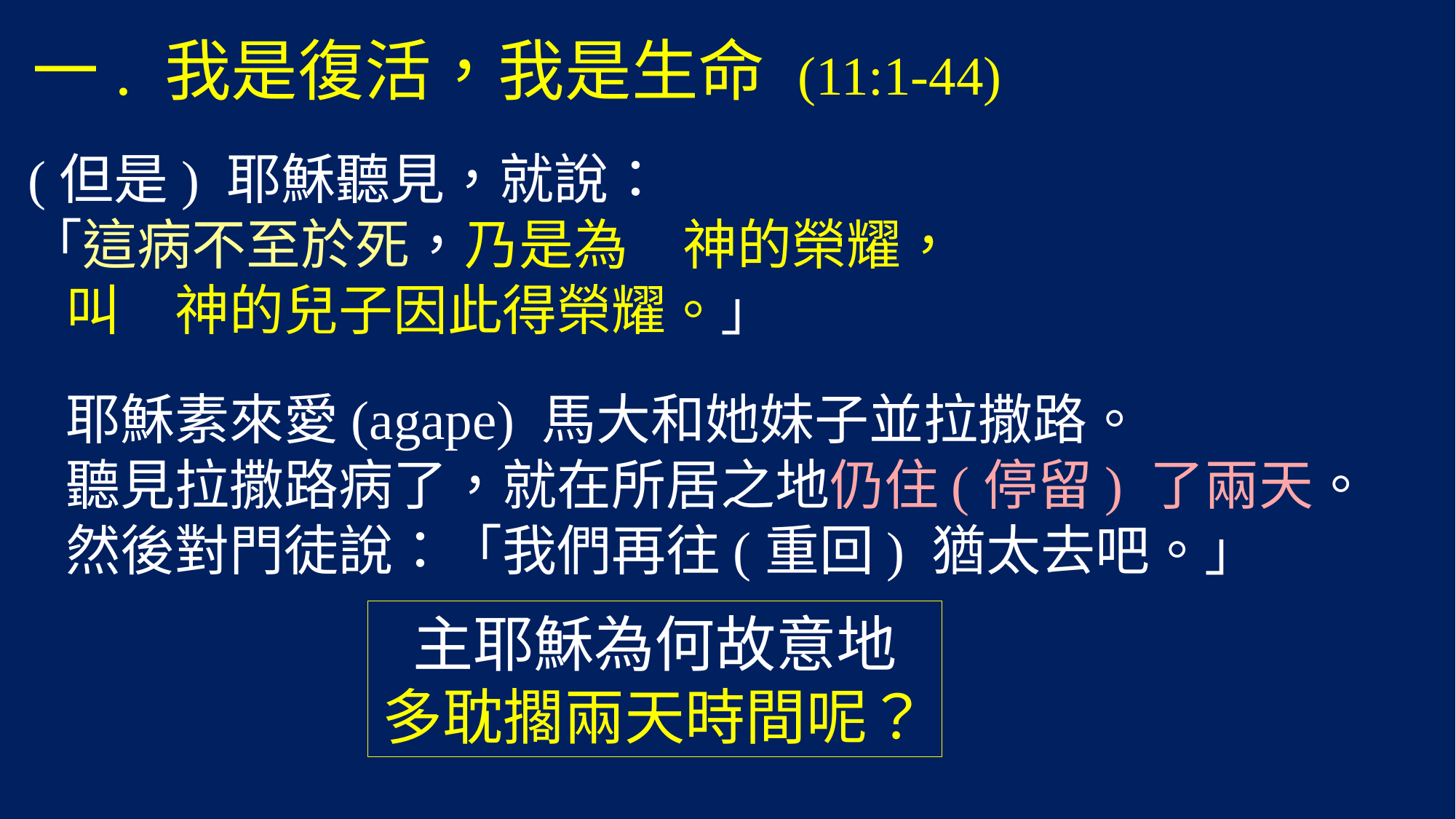

# 一. 我是復活，我是生命 (11:1-44)
(但是) 耶穌聽見，就說：
「這病不至於死，乃是為　神的榮耀，
  叫　神的兒子因此得榮耀。」

  耶穌素來愛(agape) 馬大和她妹子並拉撒路。
  聽見拉撒路病了，就在所居之地仍住(停留) 了兩天。
  然後對門徒說：「我們再往(重回) 猶太去吧。」
主耶穌為何故意地
多耽擱兩天時間呢？